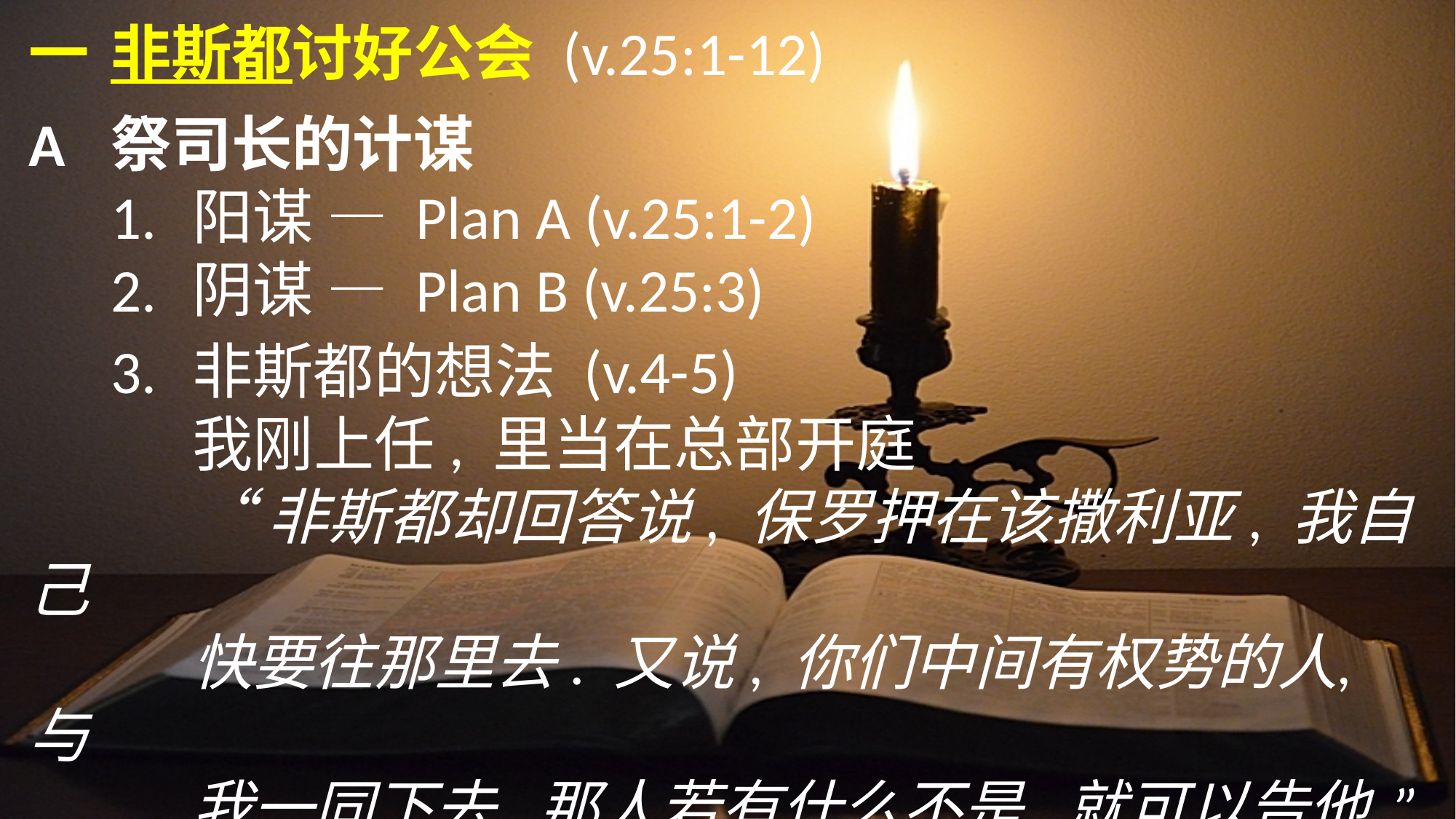

一	非斯都讨好公会 (v.25:1-12)
A	祭司长的计谋
	1.	阳谋 — Plan A (v.25:1-2)
	2.	阴谋 — Plan B (v.25:3)
	3.	非斯都的想法 (v.4-5)
		我刚上任, 里当在总部开庭
		“非斯都却回答说, 保罗押在该撒利亚, 我自己
		快要往那里去. 又说, 你	们中间有权势的人, 与
		我一同下去, 	那人若有什么不是, 就可以告他.”